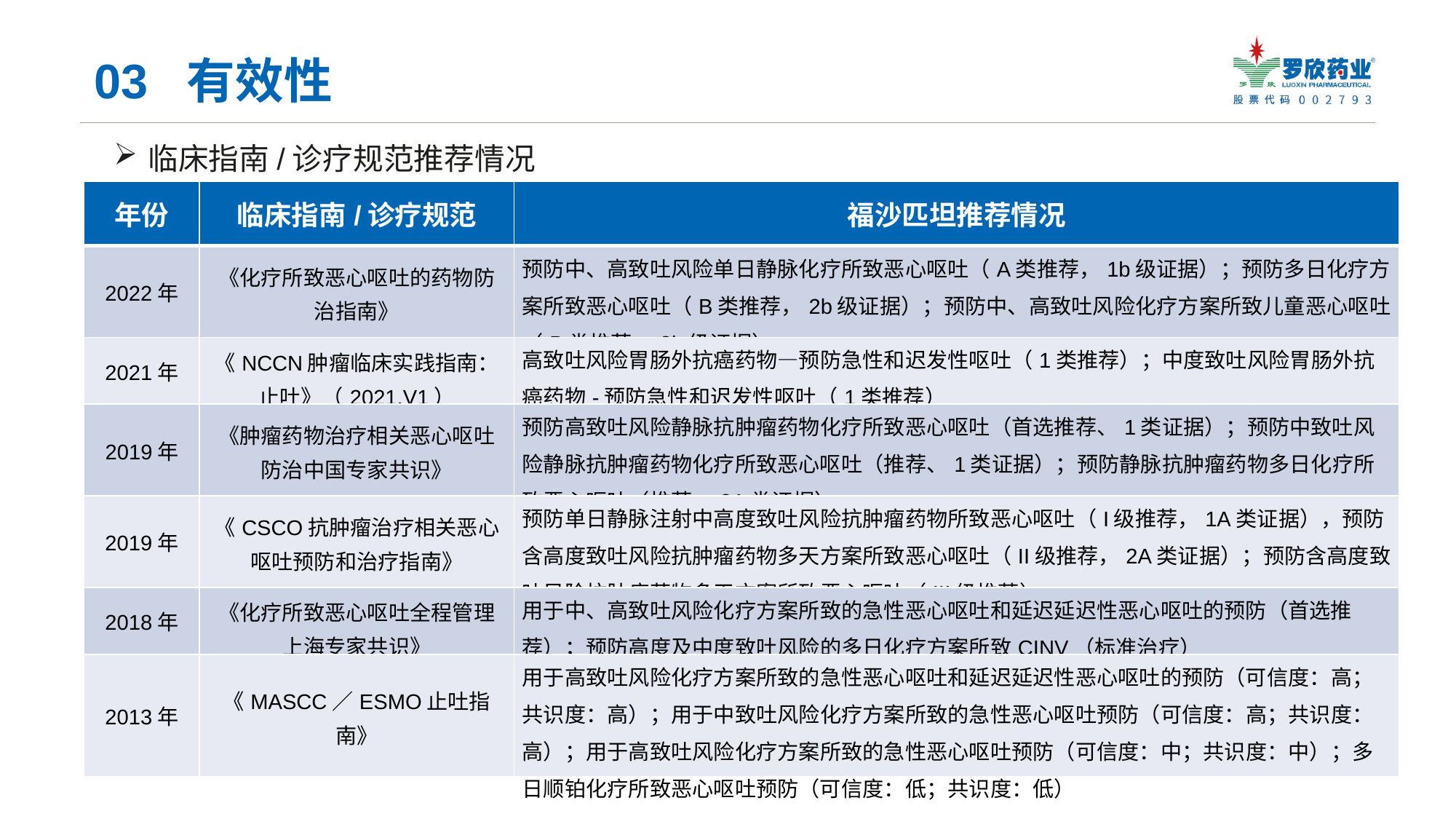

03  有效性
临床指南/诊疗规范推荐情况

| 年份 | 临床指南/诊疗规范 | 福沙匹坦推荐情况 |
| --- | --- | --- |
| 2022年 | 《化疗所致恶心呕吐的药物防治指南》 | 预防中、高致吐风险单日静脉化疗所致恶心呕吐（A类推荐，1b级证据）；预防多日化疗方案所致恶心呕吐（B类推荐，2b级证据）；预防中、高致吐风险化疗方案所致儿童恶心呕吐（B类推荐，2b级证据） |
| 2021年 | 《NCCN肿瘤临床实践指南：止吐》（2021.V1） | 高致吐风险胃肠外抗癌药物—预防急性和迟发性呕吐（1类推荐）；中度致吐风险胃肠外抗癌药物-预防急性和迟发性呕吐（1类推荐） |
| 2019年 | 《肿瘤药物治疗相关恶心呕吐防治中国专家共识》 | 预防高致吐风险静脉抗肿瘤药物化疗所致恶心呕吐（首选推荐、1类证据）；预防中致吐风险静脉抗肿瘤药物化疗所致恶心呕吐（推荐、1类证据）；预防静脉抗肿瘤药物多日化疗所致恶心呕吐（推荐、2A类证据） |
| 2019年 | 《CSCO抗肿瘤治疗相关恶心呕吐预防和治疗指南》 | 预防单日静脉注射中高度致吐风险抗肿瘤药物所致恶心呕吐（I级推荐，1A类证据），预防含高度致吐风险抗肿瘤药物多天方案所致恶心呕吐（II级推荐，2A类证据）；预防含高度致吐风险抗肿瘤药物多天方案所致恶心呕吐（III级推荐） |
| 2018年 | 《化疗所致恶心呕吐全程管理上海专家共识》 | 用于中、高致吐风险化疗方案所致的急性恶心呕吐和延迟延迟性恶心呕吐的预防（首选推荐）；预防高度及中度致吐风险的多日化疗方案所致CINV（标准治疗） |
| 2013年 | 《MASCC／ESMO止吐指南》 | 用于高致吐风险化疗方案所致的急性恶心呕吐和延迟延迟性恶心呕吐的预防（可信度：高；共识度：高）；用于中致吐风险化疗方案所致的急性恶心呕吐预防（可信度：高；共识度：高）；用于高致吐风险化疗方案所致的急性恶心呕吐预防（可信度：中；共识度：中）；多日顺铂化疗所致恶心呕吐预防（可信度：低；共识度：低） |
8